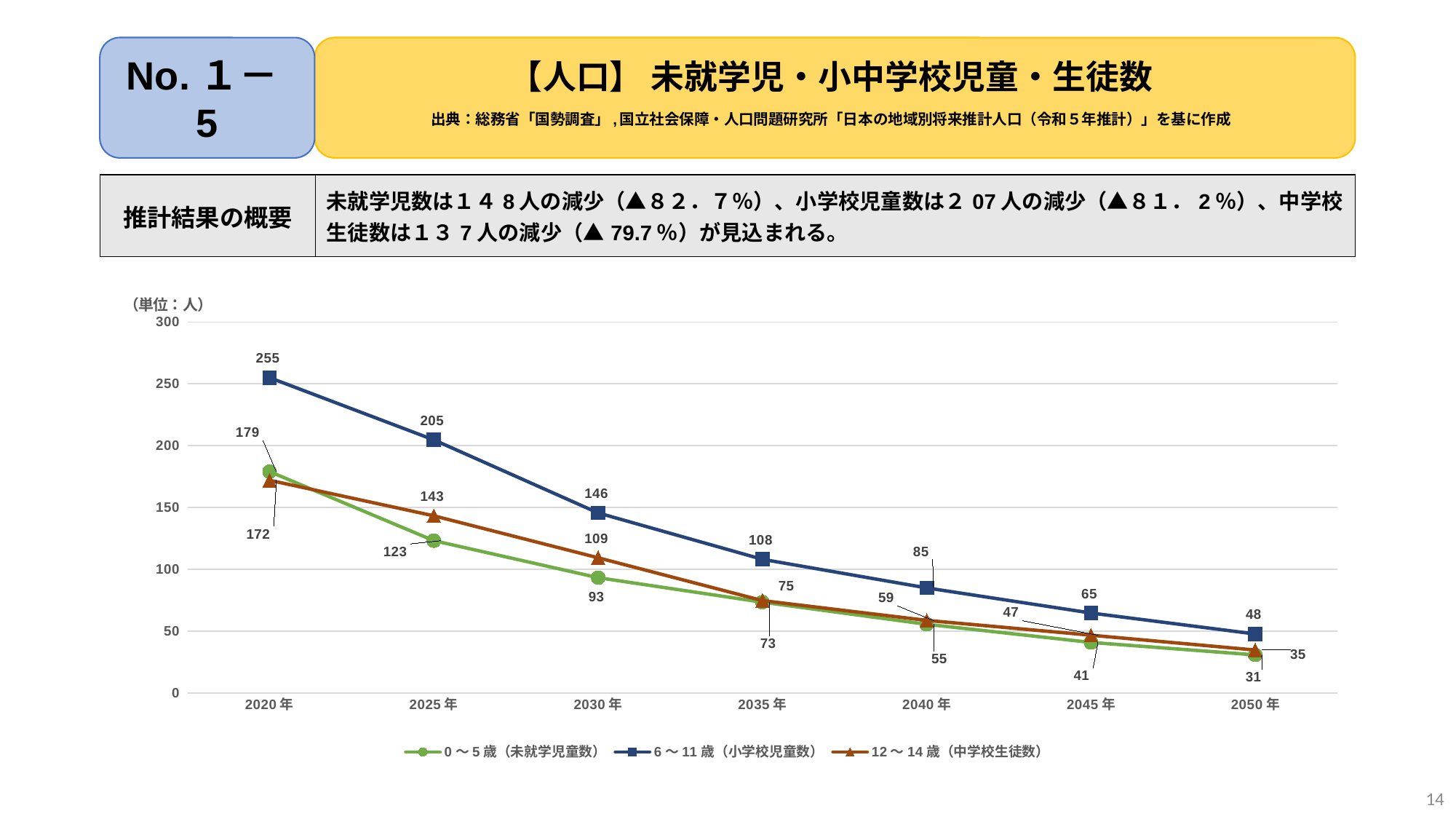

No.１－5

# 【人口】 未就学児・小中学校児童・生徒数 出典：総務省「国勢調査」,国立社会保障・人口問題研究所「日本の地域別将来推計人口（令和５年推計）」を基に作成
| 推計結果の概要 | 未就学児数は１４8人の減少（▲８２．７％）、小学校児童数は２07人の減少（▲８１．2％）、中学校生徒数は１３7人の減少（▲79.7％）が見込まれる。 |
| --- | --- |

### Chart

| Category | 0～5歳（未就学児童数） | 6～11歳（小学校児童数） | 12～14歳（中学校生徒数） |
|---|---|---|---|
| 2020年 | 179.0 | 255.0 | 172.0 |
| 2025年 | 123.11592734076558 | 204.63734734354358 | 143.24672531569084 |
| 2030年 | 93.1678490683714 | 145.56488138849699 | 109.26726954313162 |
| 2035年 | 73.3527714976222 | 108.02567857048304 | 74.62154993189476 |
| 2040年 | 55.4914633195603 | 84.87731887680809 | 58.6312178036316 |
| 2045年 | 40.78911670694629 | 64.57241458561948 | 46.63846870743423 |
| 2050年 | 30.7226163561238 | 47.63166403263934 | 34.645719611236856 |
14